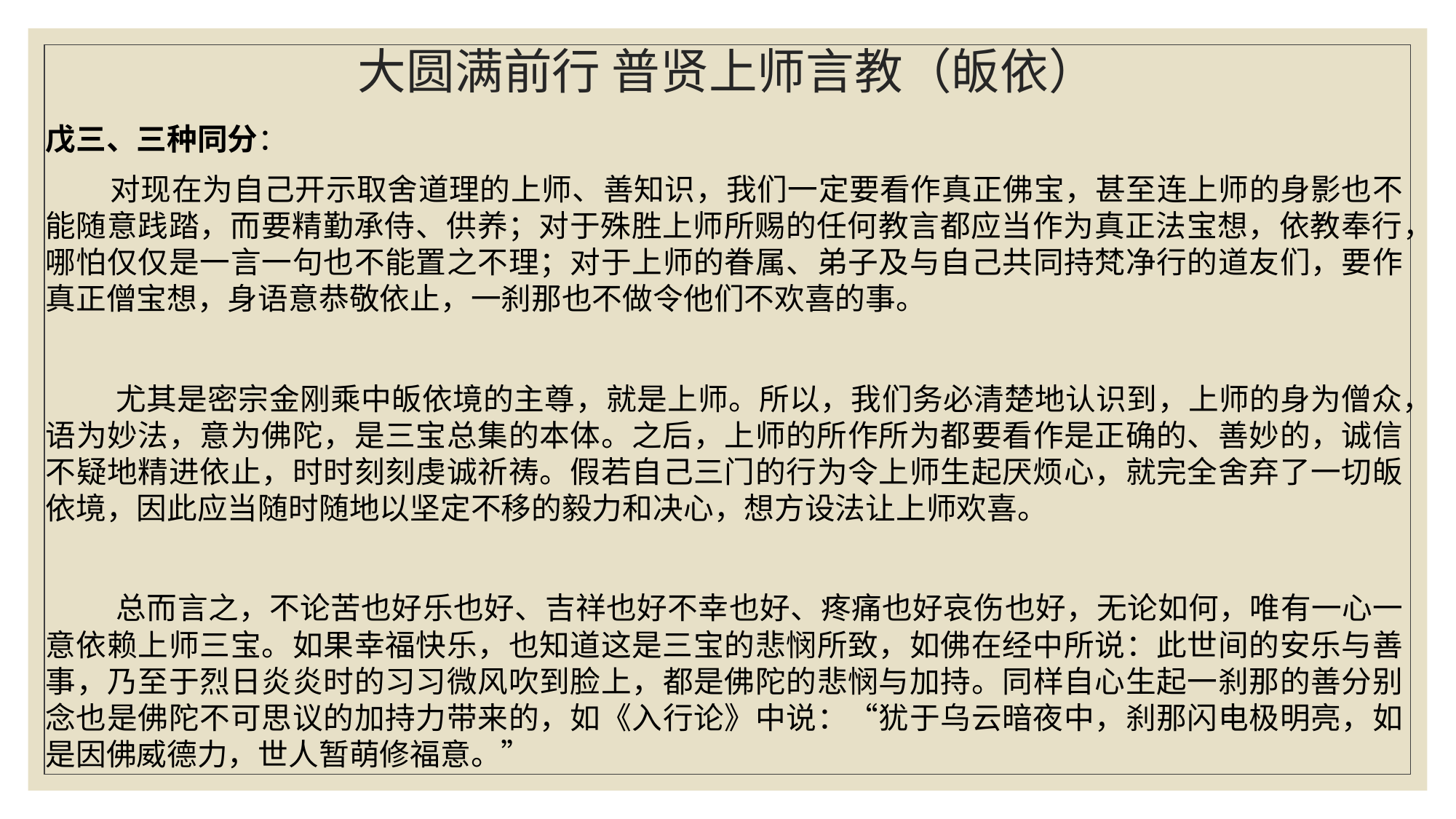

# 大圆满前行 普贤上师言教（皈依）
戊三、三种同分：
        对现在为自己开示取舍道理的上师、善知识，我们一定要看作真正佛宝，甚至连上师的身影也不能随意践踏，而要精勤承侍、供养；对于殊胜上师所赐的任何教言都应当作为真正法宝想，依教奉行，哪怕仅仅是一言一句也不能置之不理；对于上师的眷属、弟子及与自己共同持梵净行的道友们，要作真正僧宝想，身语意恭敬依止，一刹那也不做令他们不欢喜的事。

         尤其是密宗金刚乘中皈依境的主尊，就是上师。所以，我们务必清楚地认识到，上师的身为僧众，语为妙法，意为佛陀，是三宝总集的本体。之后，上师的所作所为都要看作是正确的、善妙的，诚信不疑地精进依止，时时刻刻虔诚祈祷。假若自己三门的行为令上师生起厌烦心，就完全舍弃了一切皈依境，因此应当随时随地以坚定不移的毅力和决心，想方设法让上师欢喜。

         总而言之，不论苦也好乐也好、吉祥也好不幸也好、疼痛也好哀伤也好，无论如何，唯有一心一意依赖上师三宝。如果幸福快乐，也知道这是三宝的悲悯所致，如佛在经中所说：此世间的安乐与善事，乃至于烈日炎炎时的习习微风吹到脸上，都是佛陀的悲悯与加持。同样自心生起一刹那的善分别念也是佛陀不可思议的加持力带来的，如《入行论》中说：“犹于乌云暗夜中，刹那闪电极明亮，如是因佛威德力，世人暂萌修福意。”